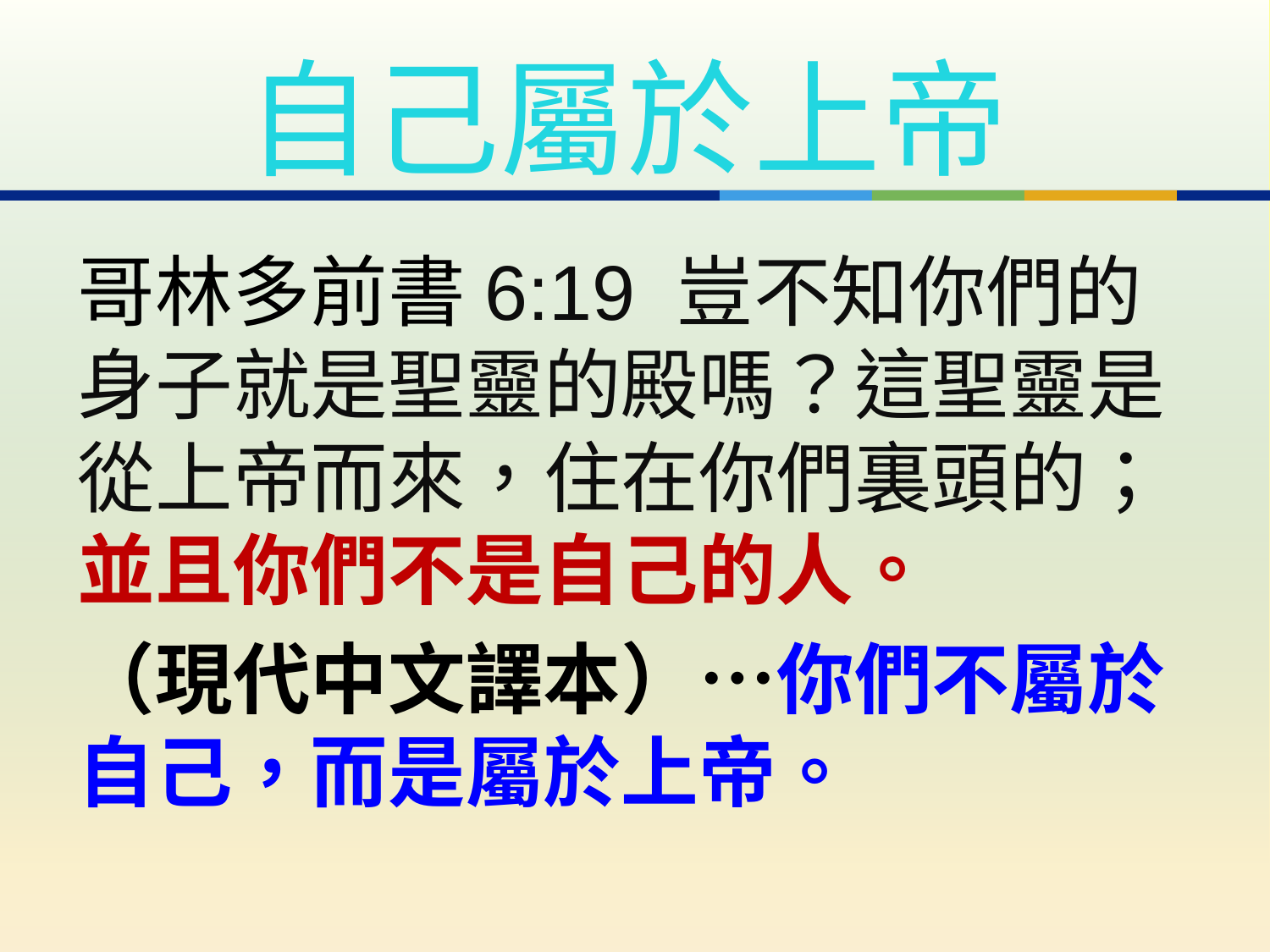

# 自己屬於上帝
哥林多前書6:19 豈不知你們的身子就是聖靈的殿嗎？這聖靈是從上帝而來，住在你們裏頭的；並且你們不是自己的人。
（現代中文譯本）…你們不屬於自己，而是屬於上帝。